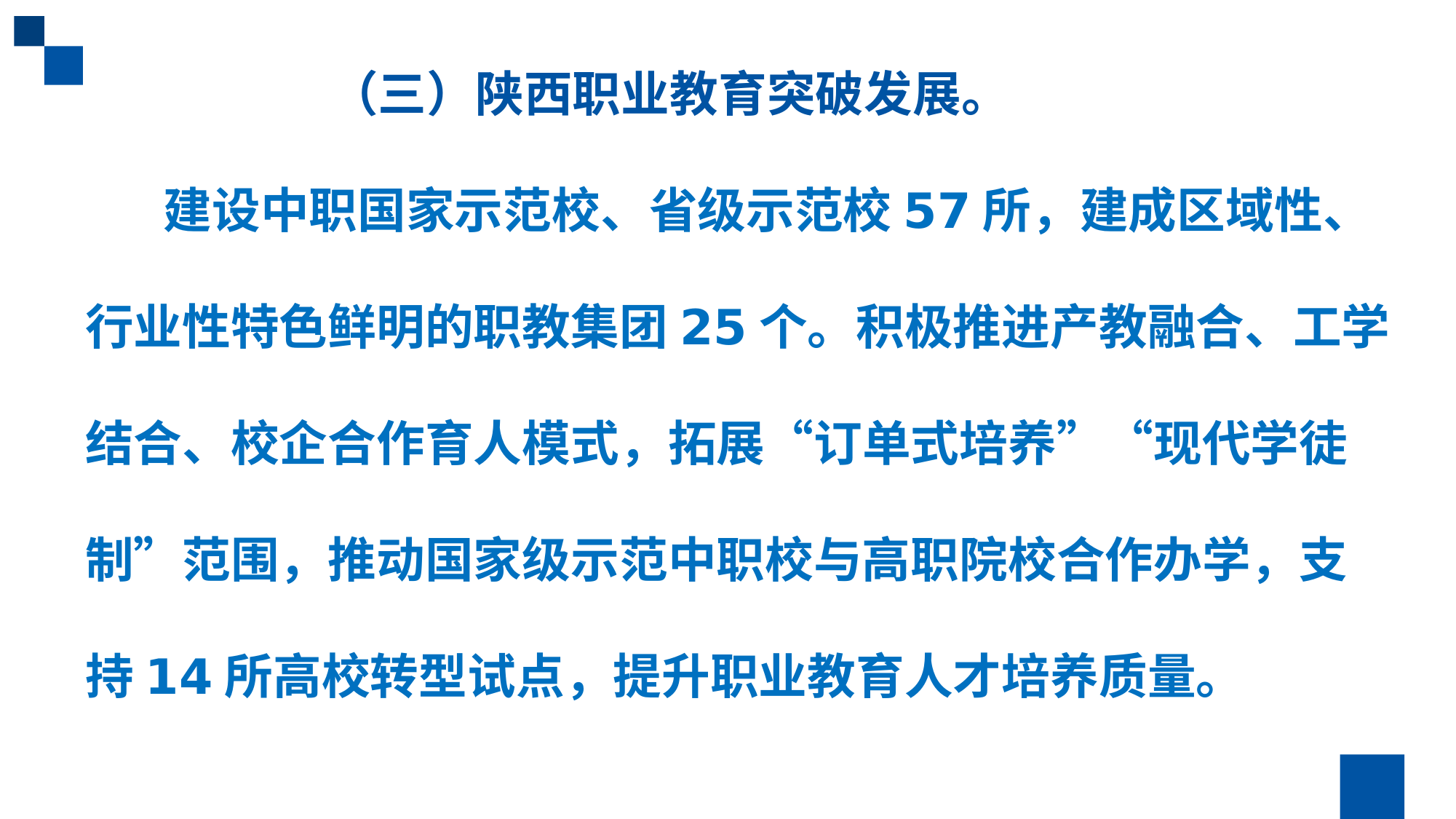

（三）陕西职业教育突破发展。
      建设中职国家示范校、省级示范校57所，建成区域性、行业性特色鲜明的职教集团25个。积极推进产教融合、工学结合、校企合作育人模式，拓展“订单式培养”“现代学徒制”范围，推动国家级示范中职校与高职院校合作办学，支持14所高校转型试点，提升职业教育人才培养质量。

112